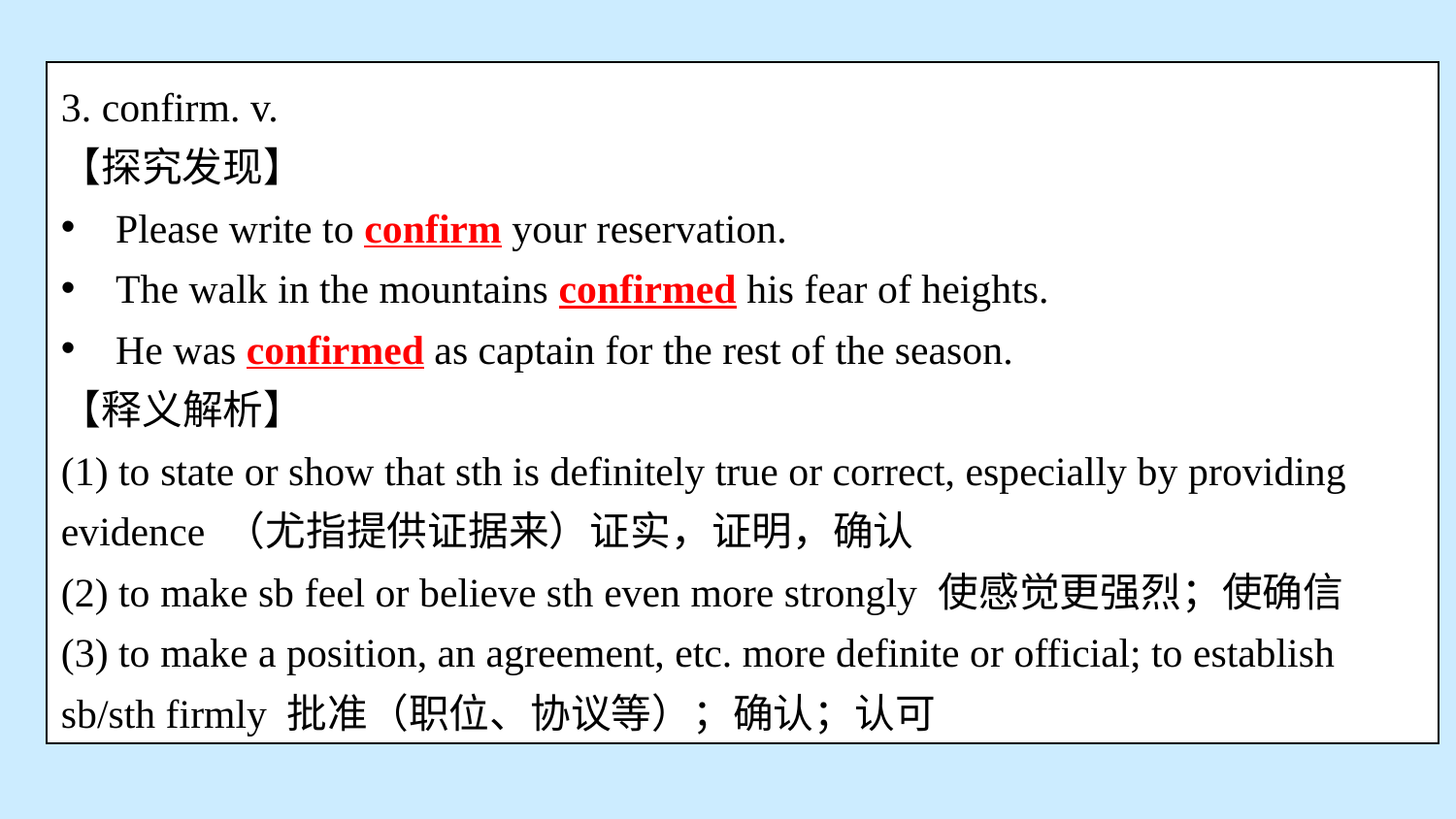

3. confirm. v.
【探究发现】
Please write to confirm your reservation.
The walk in the mountains confirmed his fear of heights.
He was confirmed as captain for the rest of the season.
【释义解析】
(1) to state or show that sth is definitely true or correct, especially by providing evidence （尤指提供证据来）证实，证明，确认
(2) to make sb feel or believe sth even more strongly 使感觉更强烈；使确信
(3) to make a position, an agreement, etc. more definite or official; to establish sb/sth firmly 批准（职位、协议等）；确认；认可